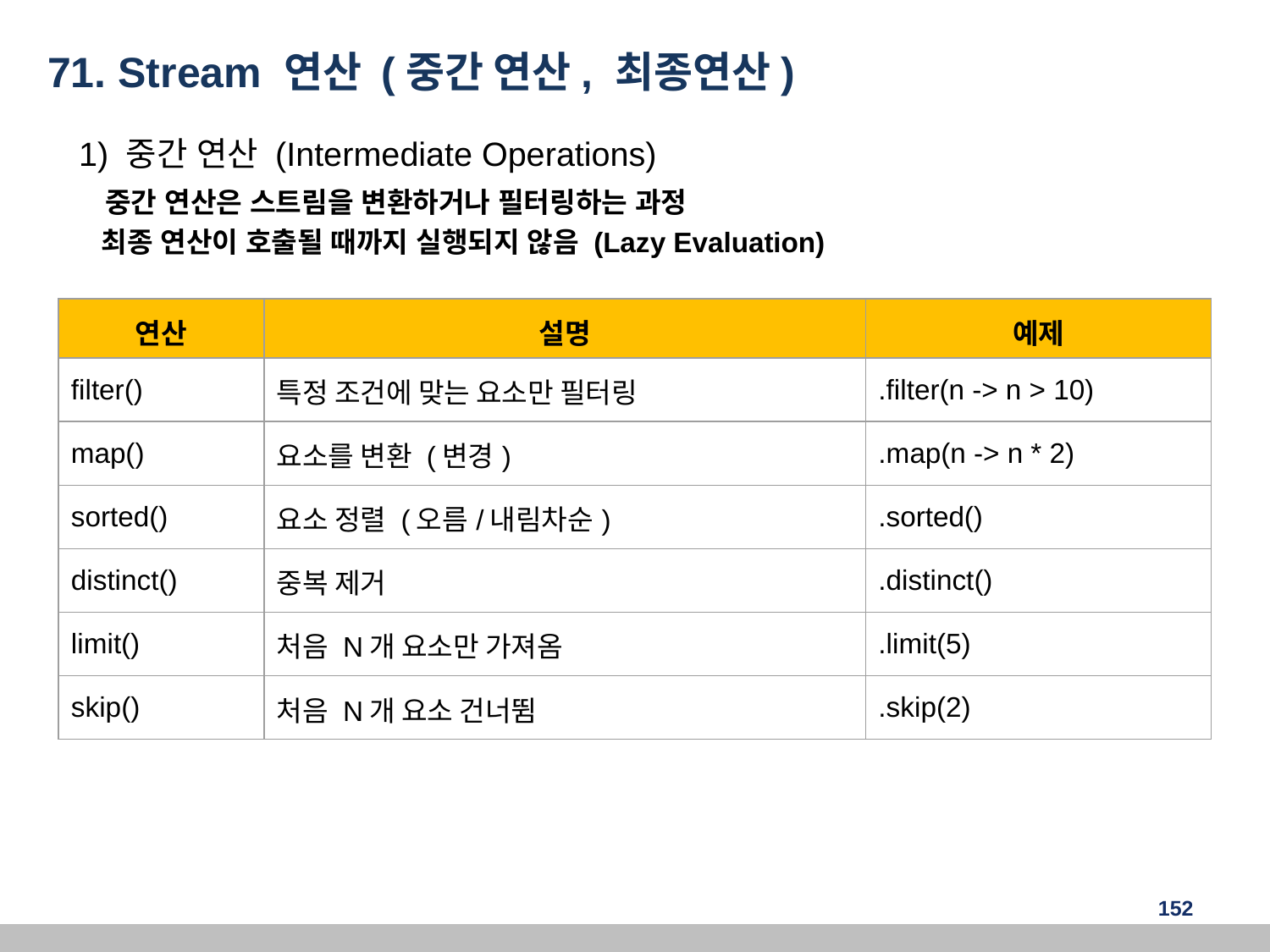

71. Stream 연산 (중간 연산, 최종연산)
1) 중간 연산 (Intermediate Operations)
  중간 연산은 스트림을 변환하거나 필터링하는 과정
  최종 연산이 호출될 때까지 실행되지 않음 (Lazy Evaluation)
| 연산 | 설명 | 예제 |
| --- | --- | --- |
| filter() | 특정 조건에 맞는 요소만 필터링 | .filter(n -> n > 10) |
| map() | 요소를 변환 (변경) | .map(n -> n \* 2) |
| sorted() | 요소 정렬 (오름/내림차순) | .sorted() |
| distinct() | 중복 제거 | .distinct() |
| limit() | 처음 N개 요소만 가져옴 | .limit(5) |
| skip() | 처음 N개 요소 건너뜀 | .skip(2) |
152